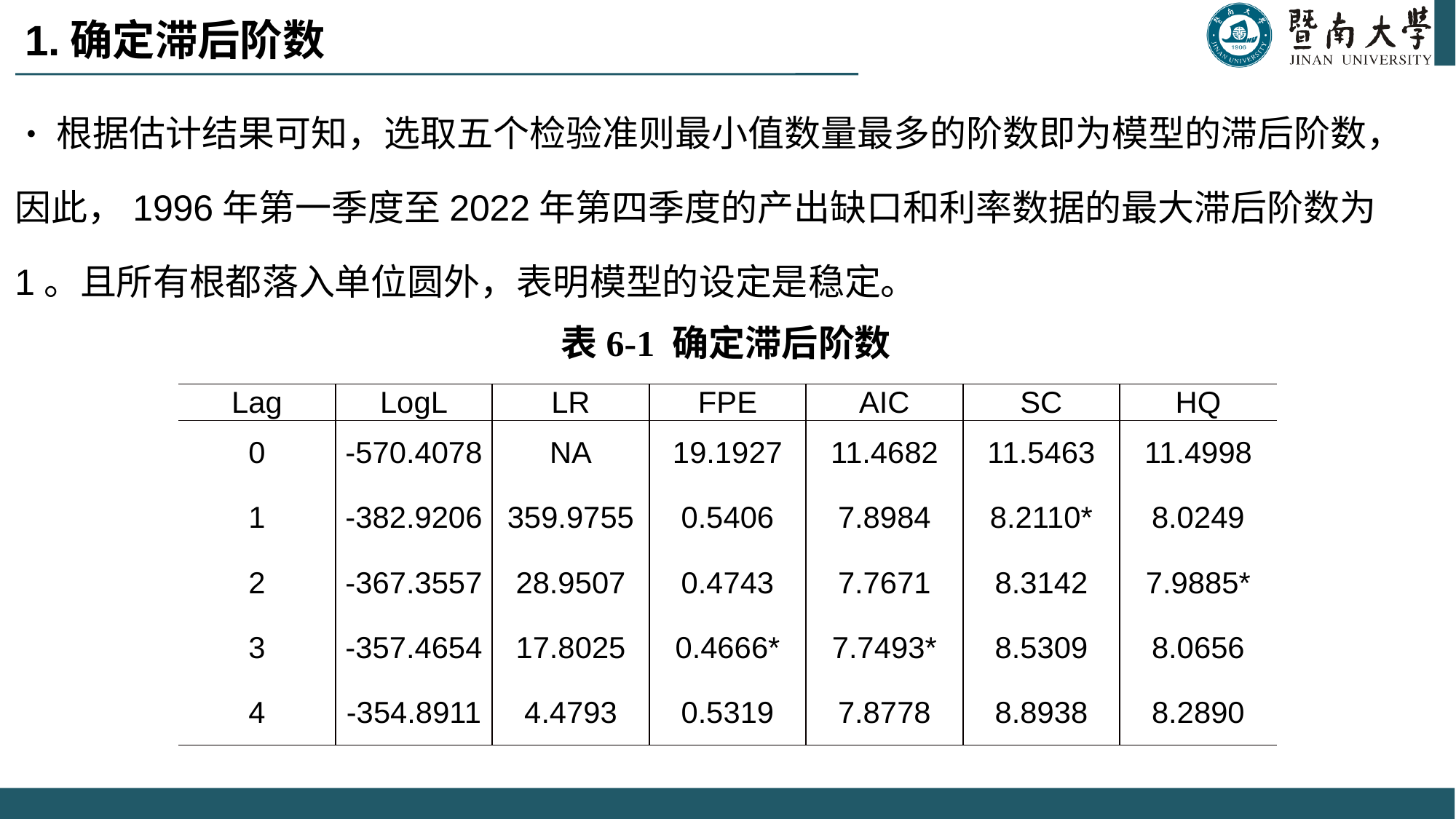

# 1.确定滞后阶数
•根据估计结果可知，选取五个检验准则最小值数量最多的阶数即为模型的滞后阶数，因此，1996年第一季度至2022年第四季度的产出缺口和利率数据的最大滞后阶数为1。且所有根都落入单位圆外，表明模型的设定是稳定。

表6-1 确定滞后阶数
| Lag | LogL | LR | FPE | AIC | SC | HQ |
| --- | --- | --- | --- | --- | --- | --- |
| 0 | -570.4078 | NA | 19.1927 | 11.4682 | 11.5463 | 11.4998 |
| 1 | -382.9206 | 359.9755 | 0.5406 | 7.8984 | 8.2110\* | 8.0249 |
| 2 | -367.3557 | 28.9507 | 0.4743 | 7.7671 | 8.3142 | 7.9885\* |
| 3 | -357.4654 | 17.8025 | 0.4666\* | 7.7493\* | 8.5309 | 8.0656 |
| 4 | -354.8911 | 4.4793 | 0.5319 | 7.8778 | 8.8938 | 8.2890 |